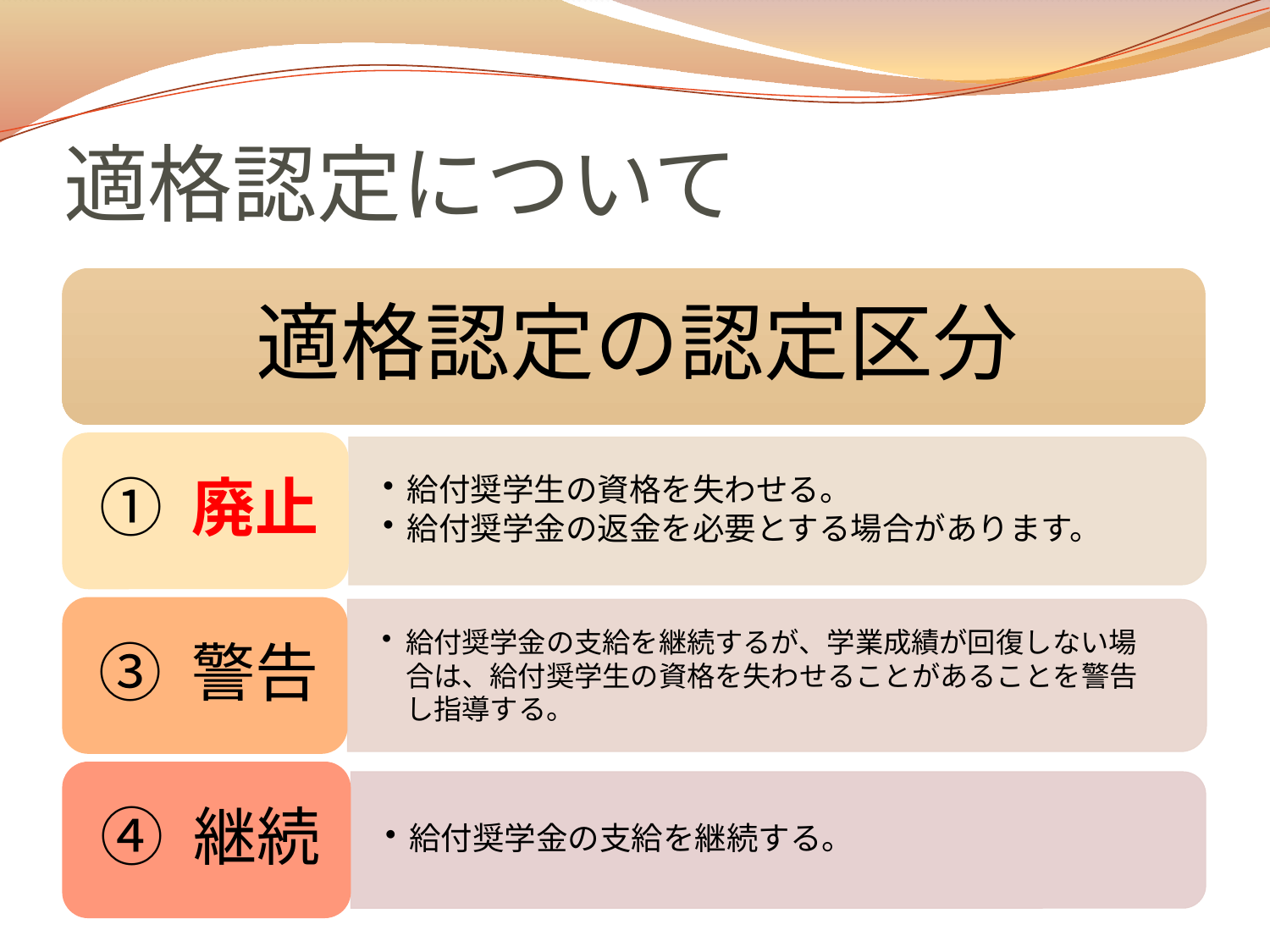

# 適格認定について
適格認定の認定区分
給付奨学生の資格を失わせる。
給付奨学金の返金を必要とする場合があります。
① 廃止
給付奨学金の支給を継続するが、学業成績が回復しない場合は、給付奨学生の資格を失わせることがあることを警告し指導する。
③ 警告
給付奨学金の支給を継続する。
④ 継続